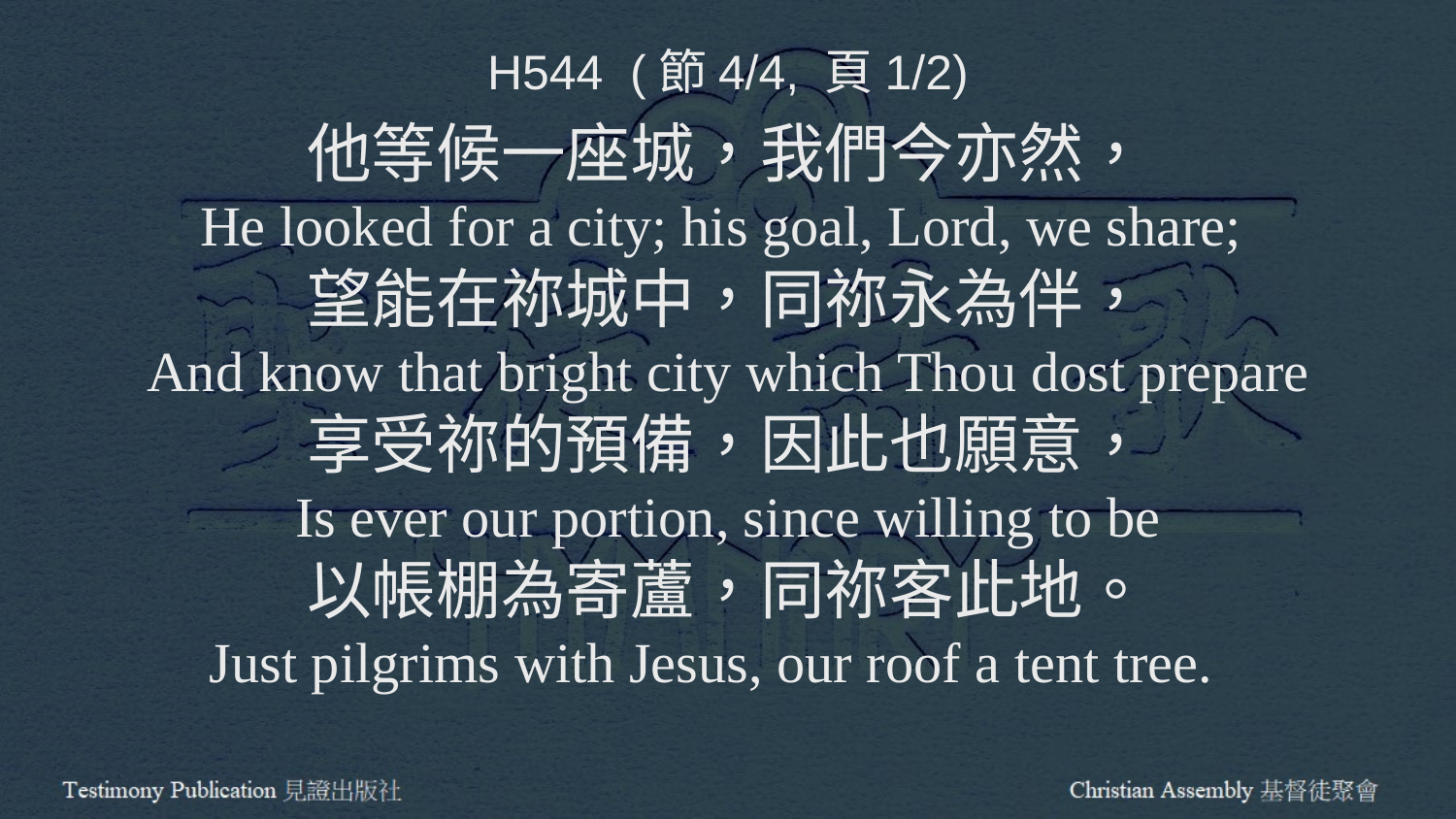

H544  (節4/4, 頁1/2)
他等候一座城，我們今亦然，
He looked for a city; his goal, Lord, we share;
望能在祢城中，同祢永為伴，
And know that bright city which Thou dost prepare
享受祢的預備，因此也願意，
Is ever our portion, since willing to be
以帳棚為寄蘆，同祢客此地。
Just pilgrims with Jesus, our roof a tent tree.